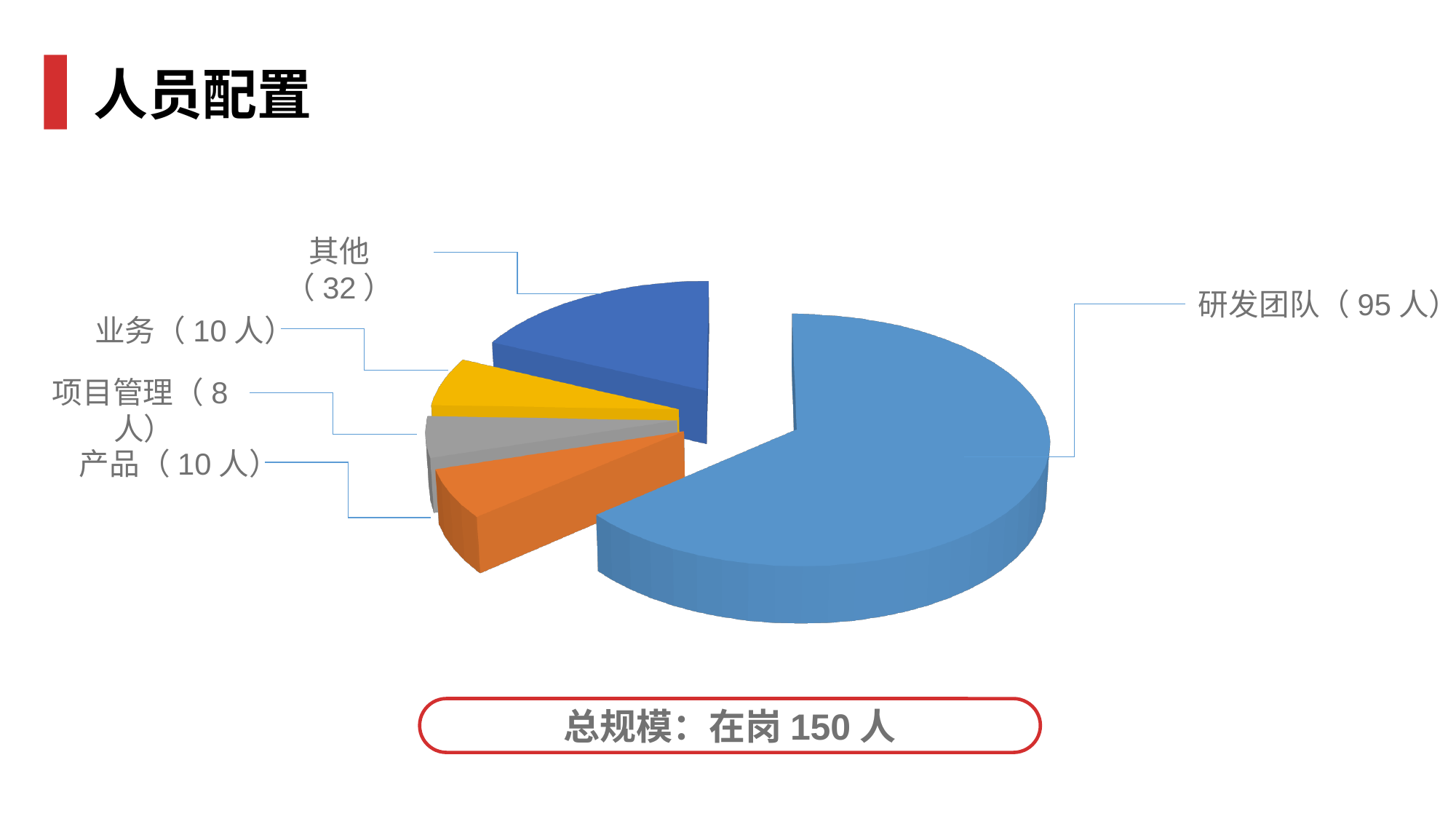

人员配置
其他（32）

[unsupported chart]

研发团队（95人）
业务（10人）
项目管理（8人）
产品（10人）

总规模：在岗150人